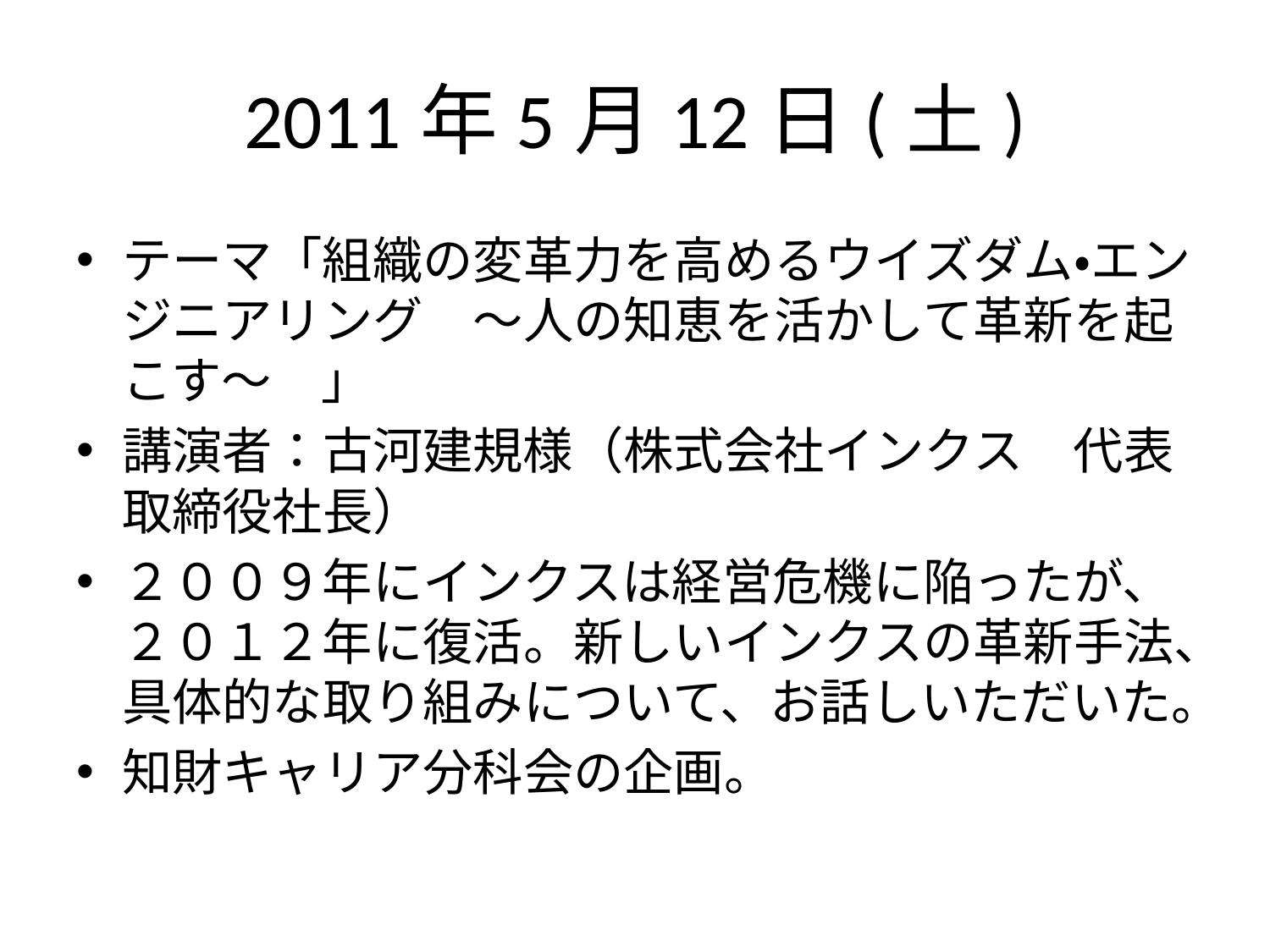

# 2011年5月12日(土)
テーマ「組織の変革力を高めるウイズダム・エンジニアリング　～人の知恵を活かして革新を起こす～　」
講演者：古河建規様（株式会社インクス　代表取締役社長）
２００９年にインクスは経営危機に陥ったが、２０１２年に復活。新しいインクスの革新手法、具体的な取り組みについて、お話しいただいた。
知財キャリア分科会の企画。